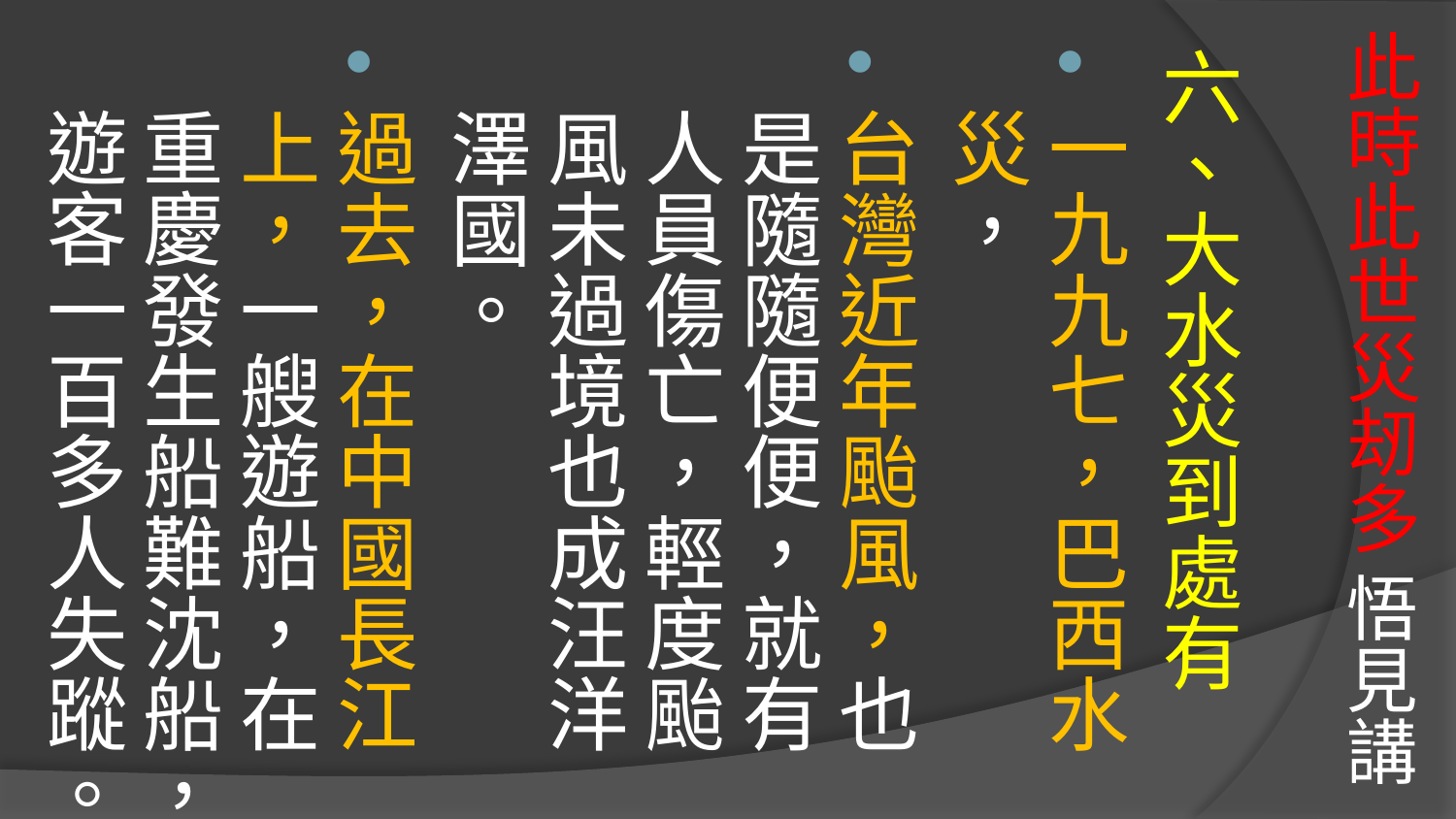

# 此時此世災刼多 悟見講
六、大水災到處有
一九九七，巴西水災，
台灣近年颱風，也是隨隨便便，就有人員傷亡，輕度颱風未過境也成汪洋澤國。
過去，在中國長江上，一艘遊船，在重慶發生船難沈船，遊客一百多人失蹤。